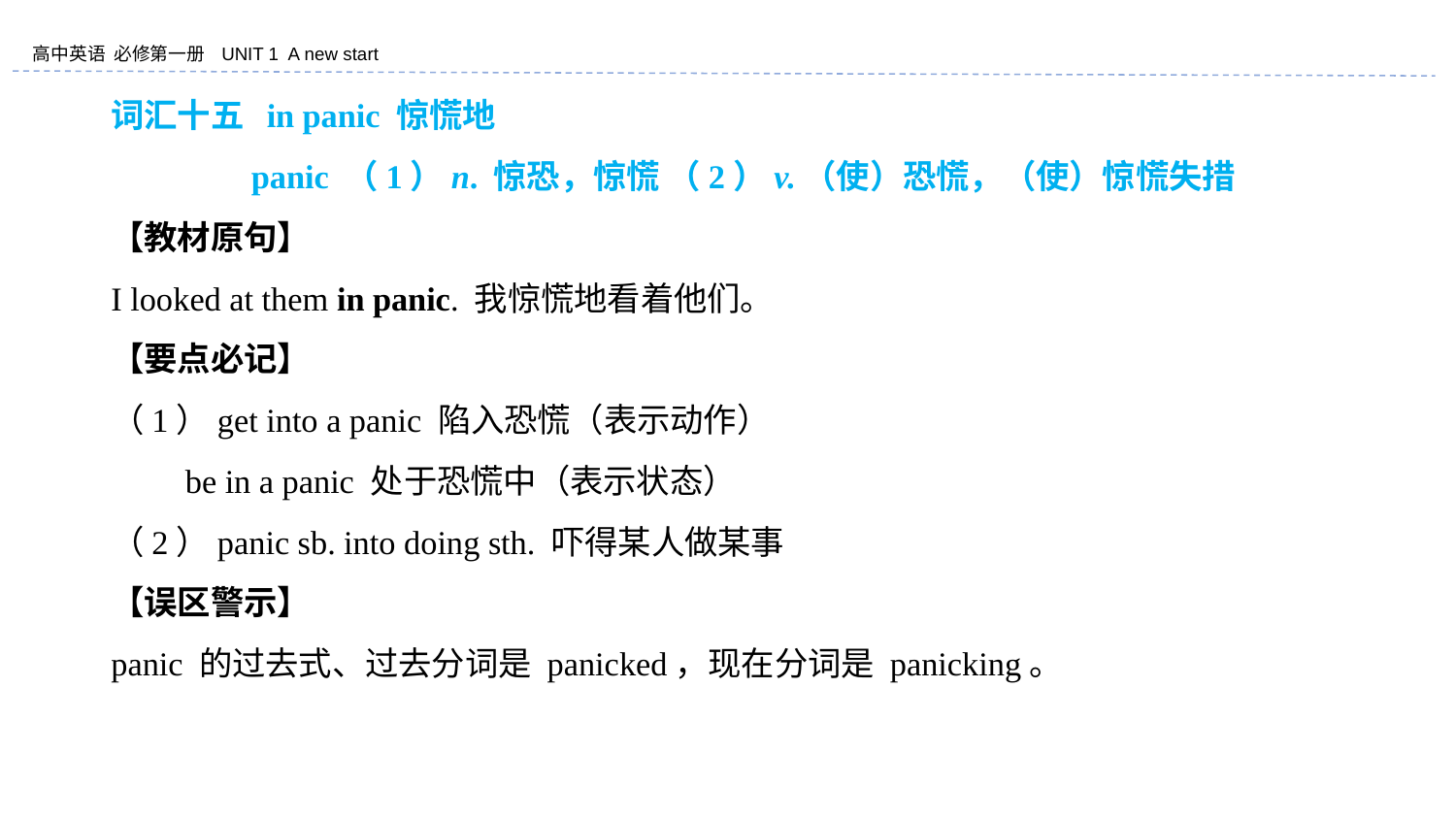

词汇十五  in panic 惊慌地
                 panic （1）n. 惊恐，惊慌 （2）v.（使）恐慌，（使）惊慌失措
【教材原句】
I looked at them in panic. 我惊慌地看着他们。
【要点必记】
（1）get into a panic 陷入恐慌（表示动作）
         be in a panic 处于恐慌中（表示状态）
（2）panic sb. into doing sth. 吓得某人做某事
【误区警示】
panic 的过去式、过去分词是 panicked，现在分词是 panicking。